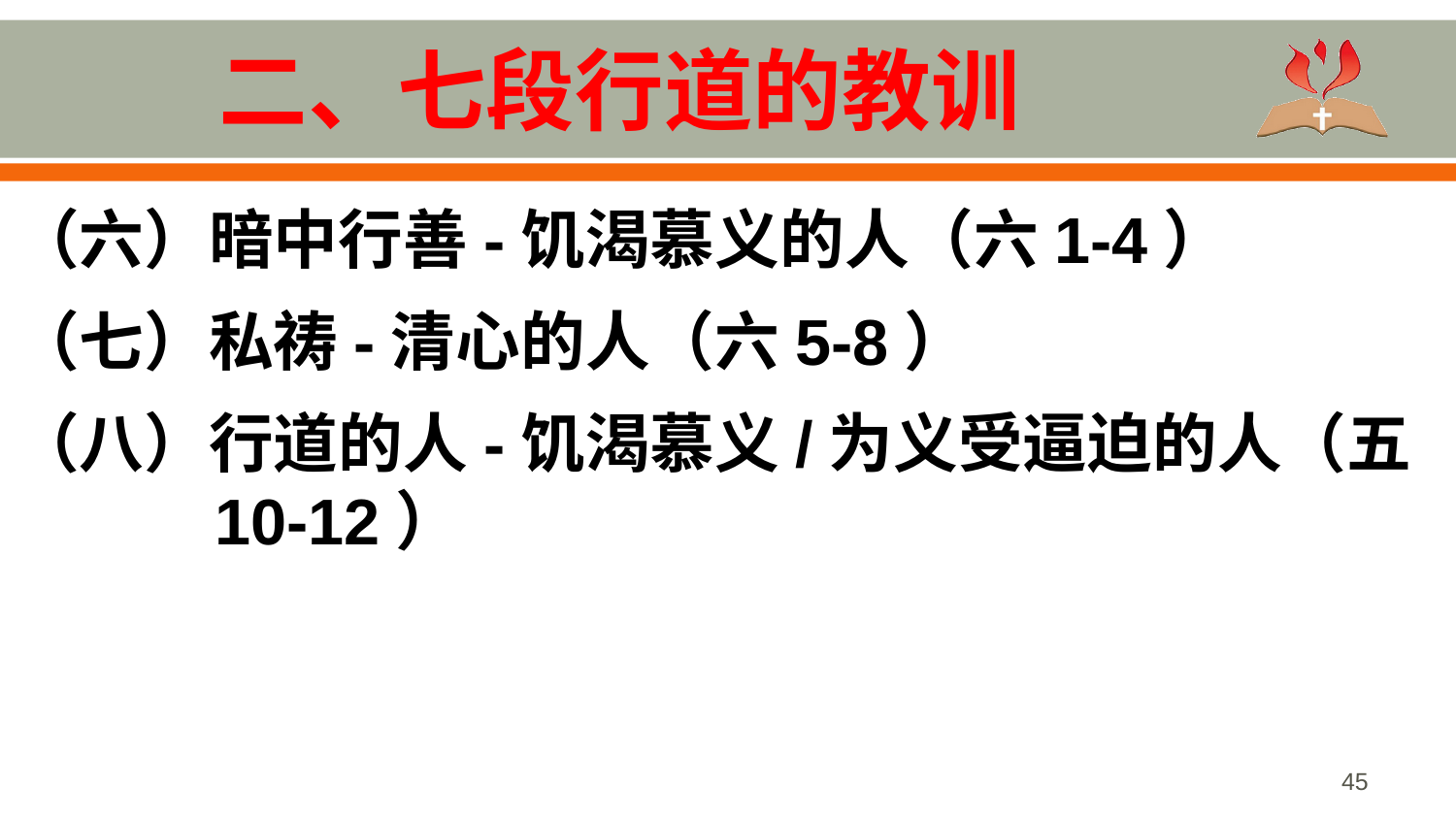

# 二、七段行道的教训
（六）暗中行善-饥渴慕义的人（六1-4）
（七）私祷-清心的人（六5-8）
（八）行道的人-饥渴慕义/为义受逼迫的人（五10-12）

45